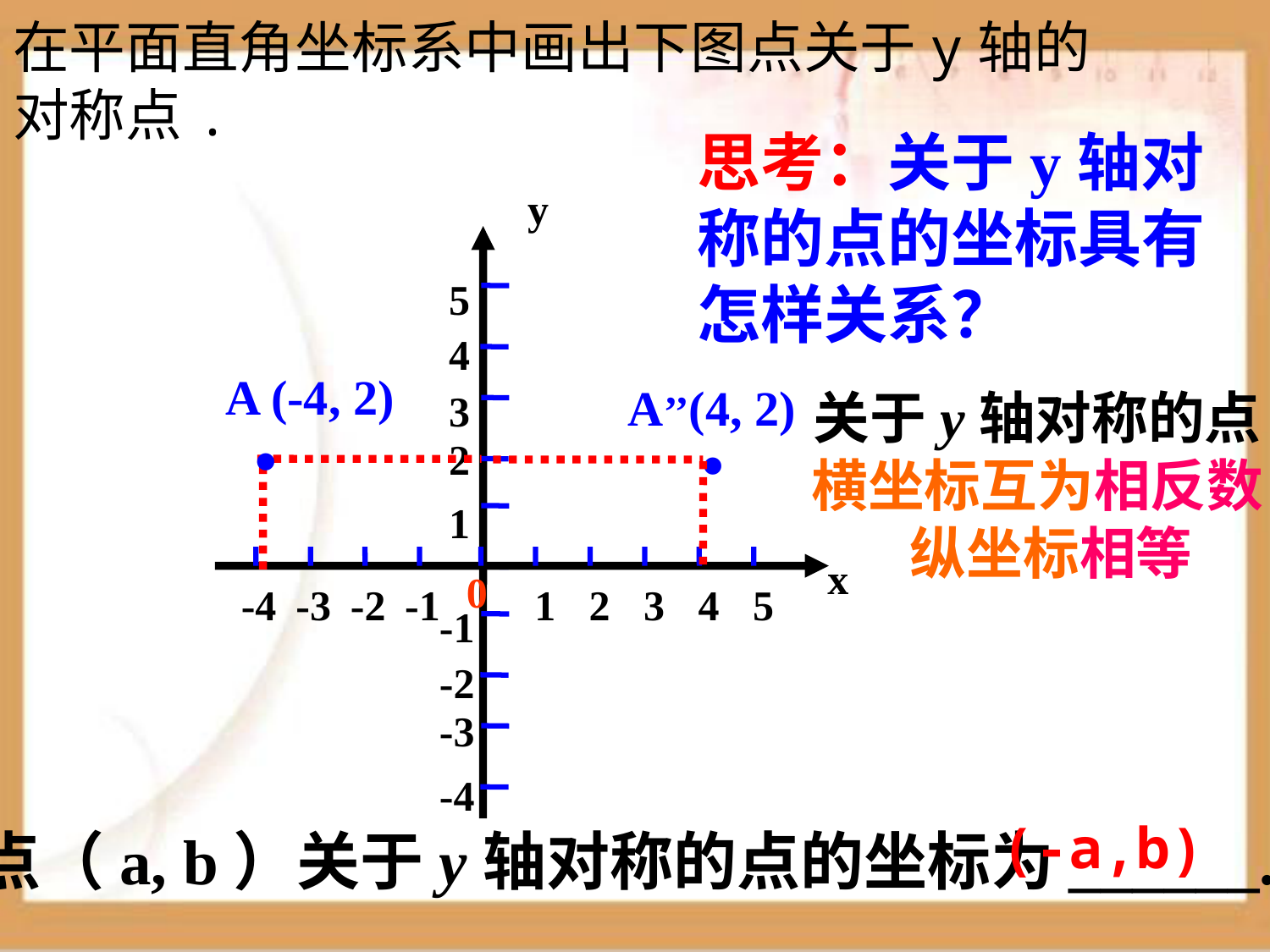

# 在平面直角坐标系中画出下图点关于y轴的对称点.
思考：关于y轴对称的点的坐标具有怎样关系？
y

5

4
3

2
1

-1

-2
-3

-4

-4
-3
-2
-1
1
2
3
4
5
0
A (-4, 2)
A’’(4, 2)
关于y轴对称的点,
横坐标互为相反数,
纵坐标相等
·
·

x
(-a,b)
点（a, b）关于y轴对称的点的坐标为______.